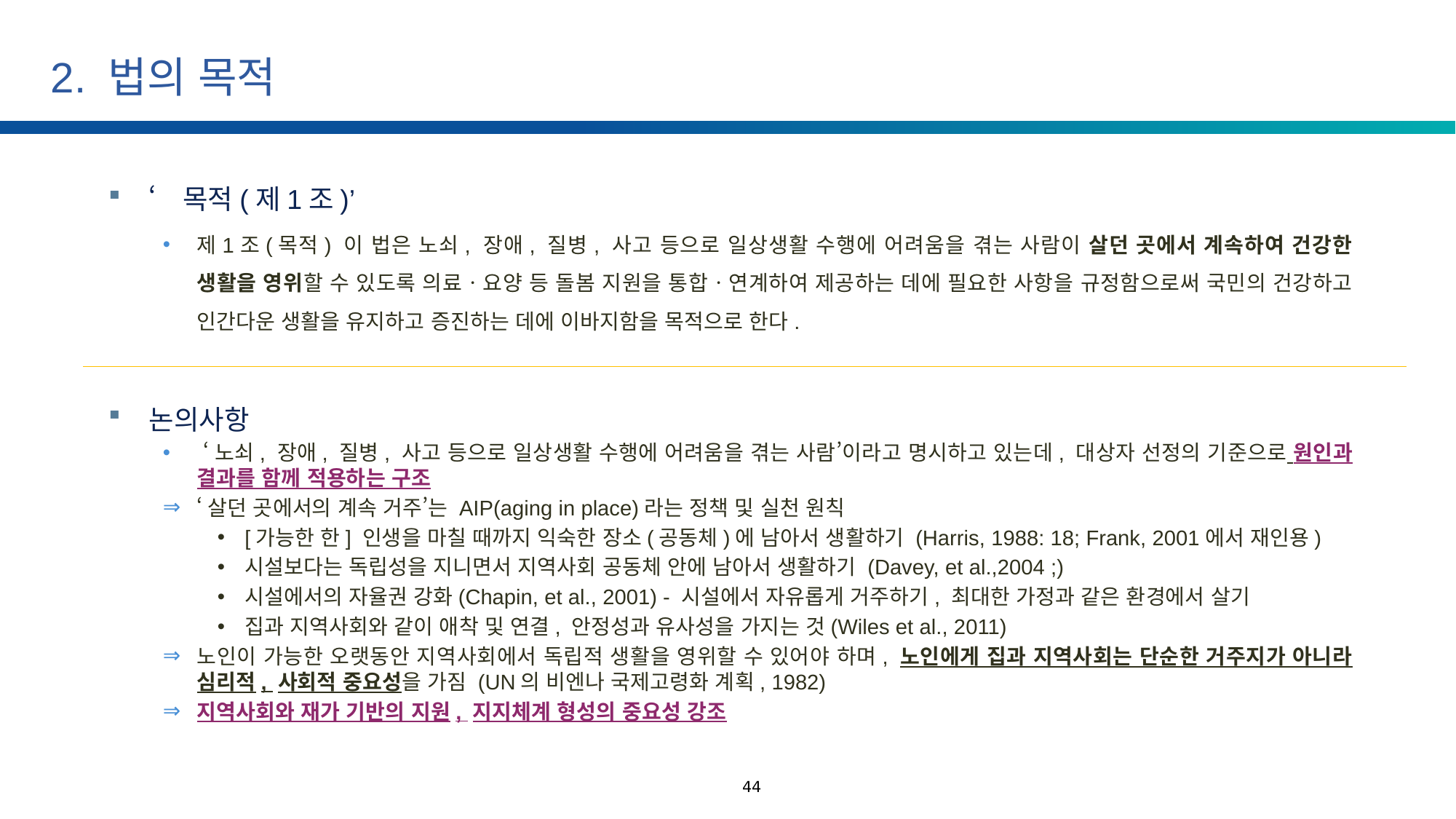

# 2. 법의 목적
‘목적(제1조)’
제1조(목적) 이 법은 노쇠, 장애, 질병, 사고 등으로 일상생활 수행에 어려움을 겪는 사람이 살던 곳에서 계속하여 건강한 생활을 영위할 수 있도록 의료ㆍ요양 등 돌봄 지원을 통합ㆍ연계하여 제공하는 데에 필요한 사항을 규정함으로써 국민의 건강하고 인간다운 생활을 유지하고 증진하는 데에 이바지함을 목적으로 한다.

논의사항
 ‘노쇠, 장애, 질병, 사고 등으로 일상생활 수행에 어려움을 겪는 사람’이라고 명시하고 있는데, 대상자 선정의 기준으로 원인과 결과를 함께 적용하는 구조
‘살던 곳에서의 계속 거주’는 AIP(aging in place)라는 정책 및 실천 원칙
[가능한 한] 인생을 마칠 때까지 익숙한 장소(공동체)에 남아서 생활하기 (Harris, 1988: 18; Frank, 2001에서 재인용)
시설보다는 독립성을 지니면서 지역사회 공동체 안에 남아서 생활하기 (Davey, et al.,2004 ;)
시설에서의 자율권 강화(Chapin, et al., 2001) - 시설에서 자유롭게 거주하기, 최대한 가정과 같은 환경에서 살기
집과 지역사회와 같이 애착 및 연결, 안정성과 유사성을 가지는 것(Wiles et al., 2011)
노인이 가능한 오랫동안 지역사회에서 독립적 생활을 영위할 수 있어야 하며, 노인에게 집과 지역사회는 단순한 거주지가 아니라 심리적, 사회적 중요성을 가짐 (UN의 비엔나 국제고령화 계획, 1982)
지역사회와 재가 기반의 지원, 지지체계 형성의 중요성 강조
44